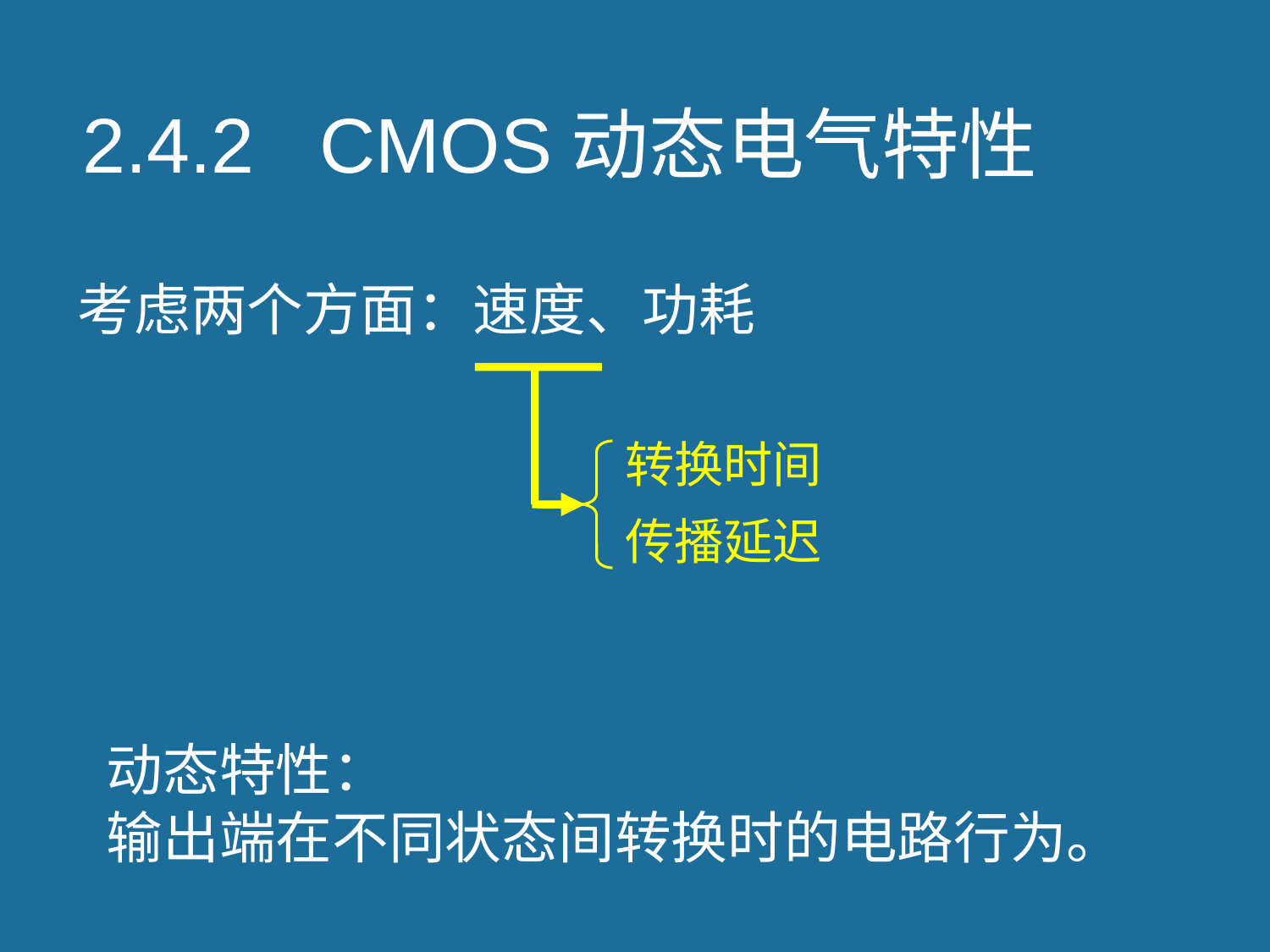

# 2.4.2   CMOS动态电气特性
考虑两个方面：速度、功耗

转换时间
传播延迟

动态特性：
输出端在不同状态间转换时的电路行为。
43